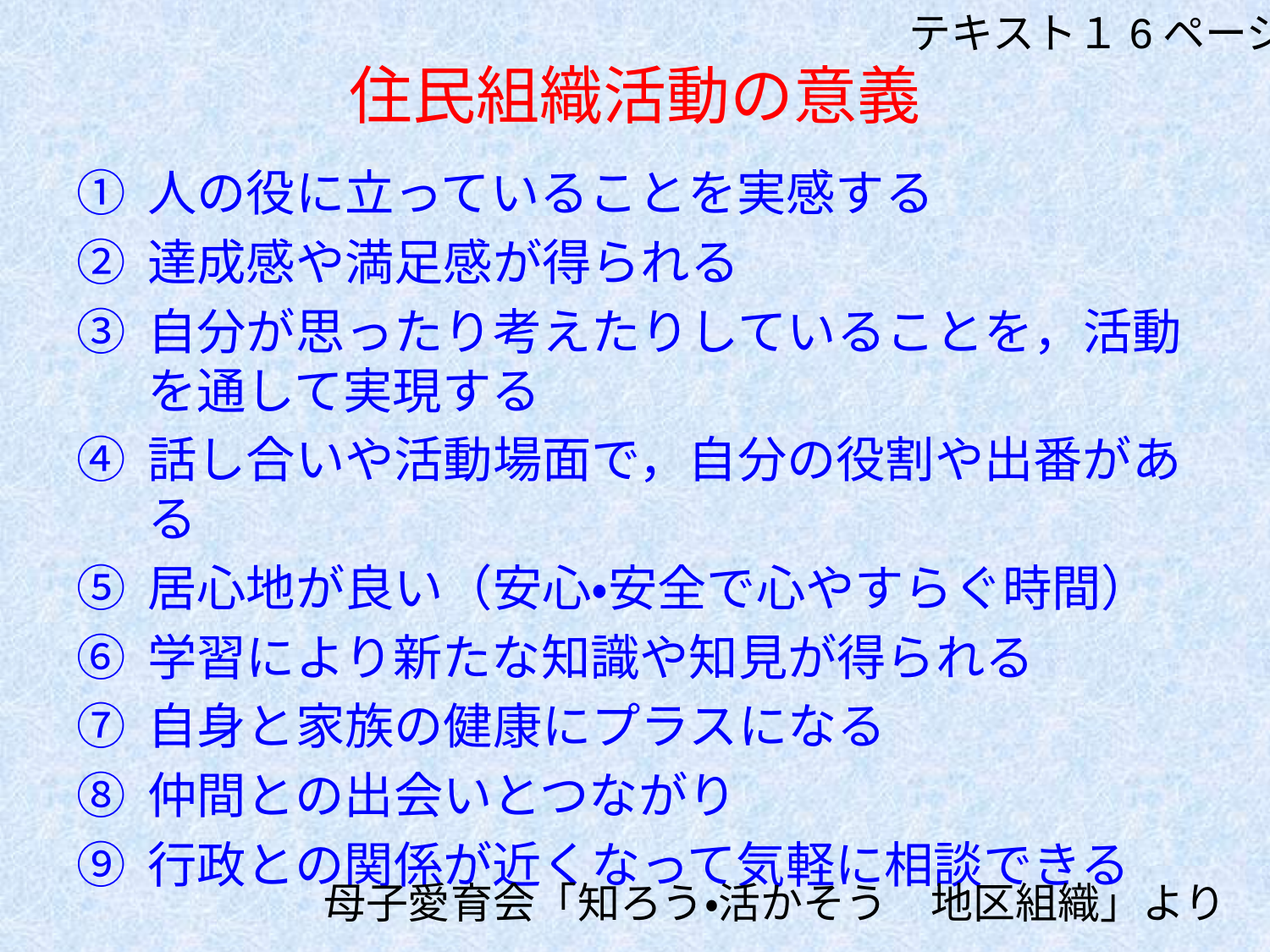

テキスト１6ページ
# 住民組織活動の意義
人の役に立っていることを実感する
達成感や満足感が得られる
自分が思ったり考えたりしていることを，活動を通して実現する
話し合いや活動場面で，自分の役割や出番がある
居心地が良い（安心・安全で心やすらぐ時間）
学習により新たな知識や知見が得られる
自身と家族の健康にプラスになる
仲間との出会いとつながり
行政との関係が近くなって気軽に相談できる
母子愛育会「知ろう・活かそう　地区組織」より